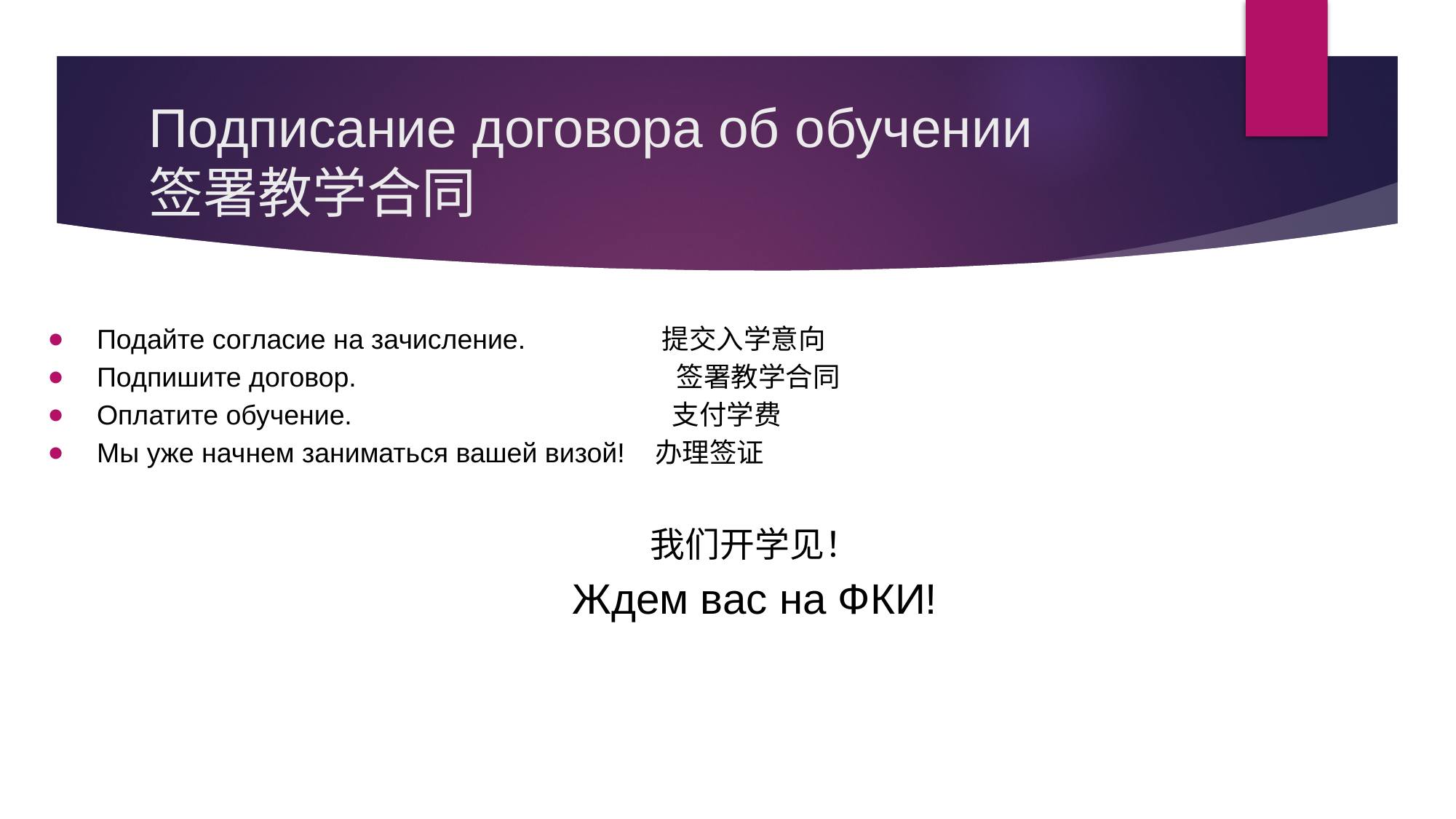

# Подписание договора об обучении
签署教学合同
Подайте согласие на зачисление.                 提交入学意向
Подпишите договор.                                         签署教学合同
Оплатите обучение.                                         支付学费
Мы уже начнем заниматься вашей визой!   办理签证

我们开学见！
Ждем вас на ФКИ!